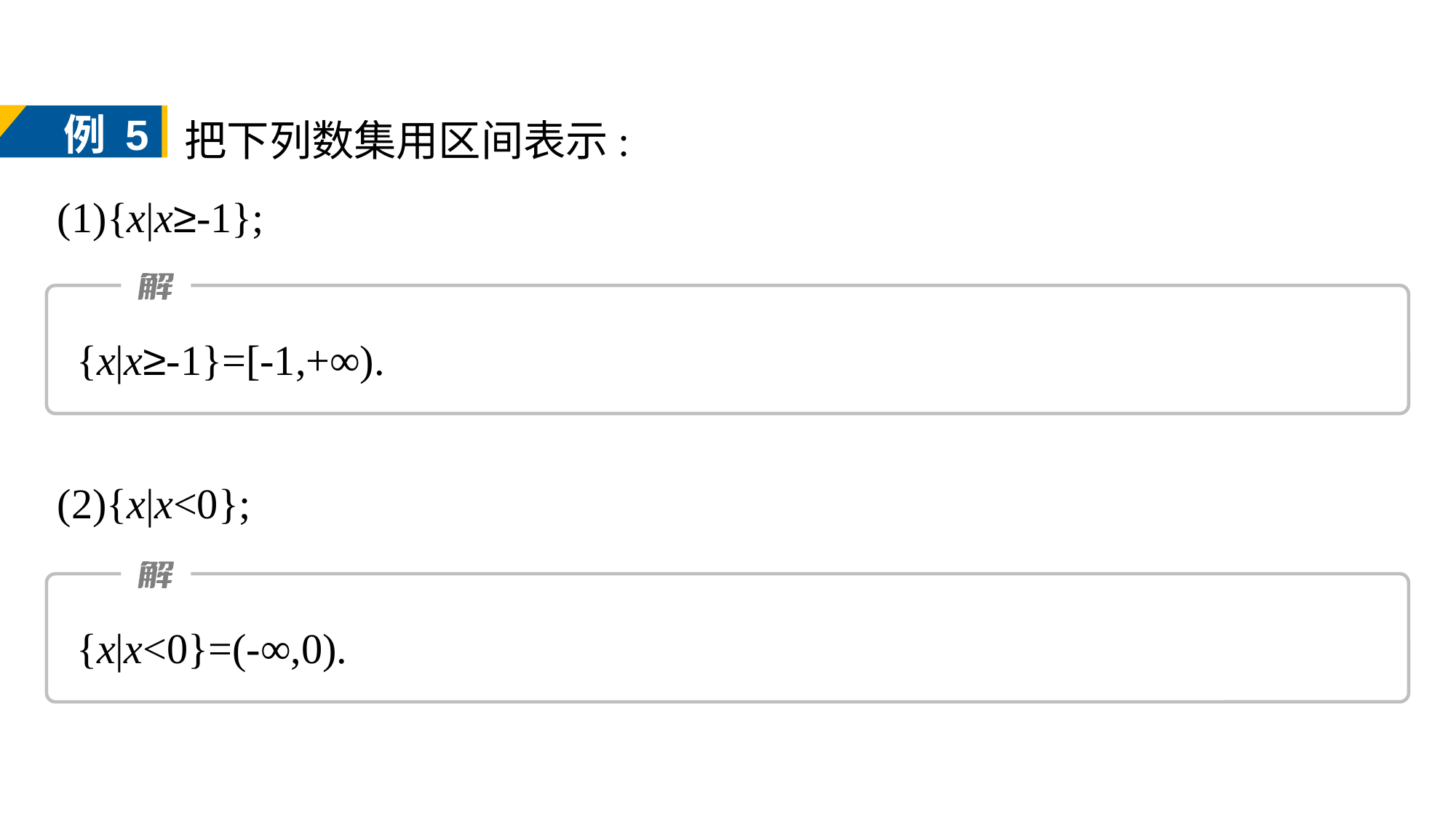

把下列数集用区间表示:
(1){x|x≥-1};
例 5

{x|x≥-1}=[-1,+∞).
(2){x|x<0};

{x|x<0}=(-∞,0).